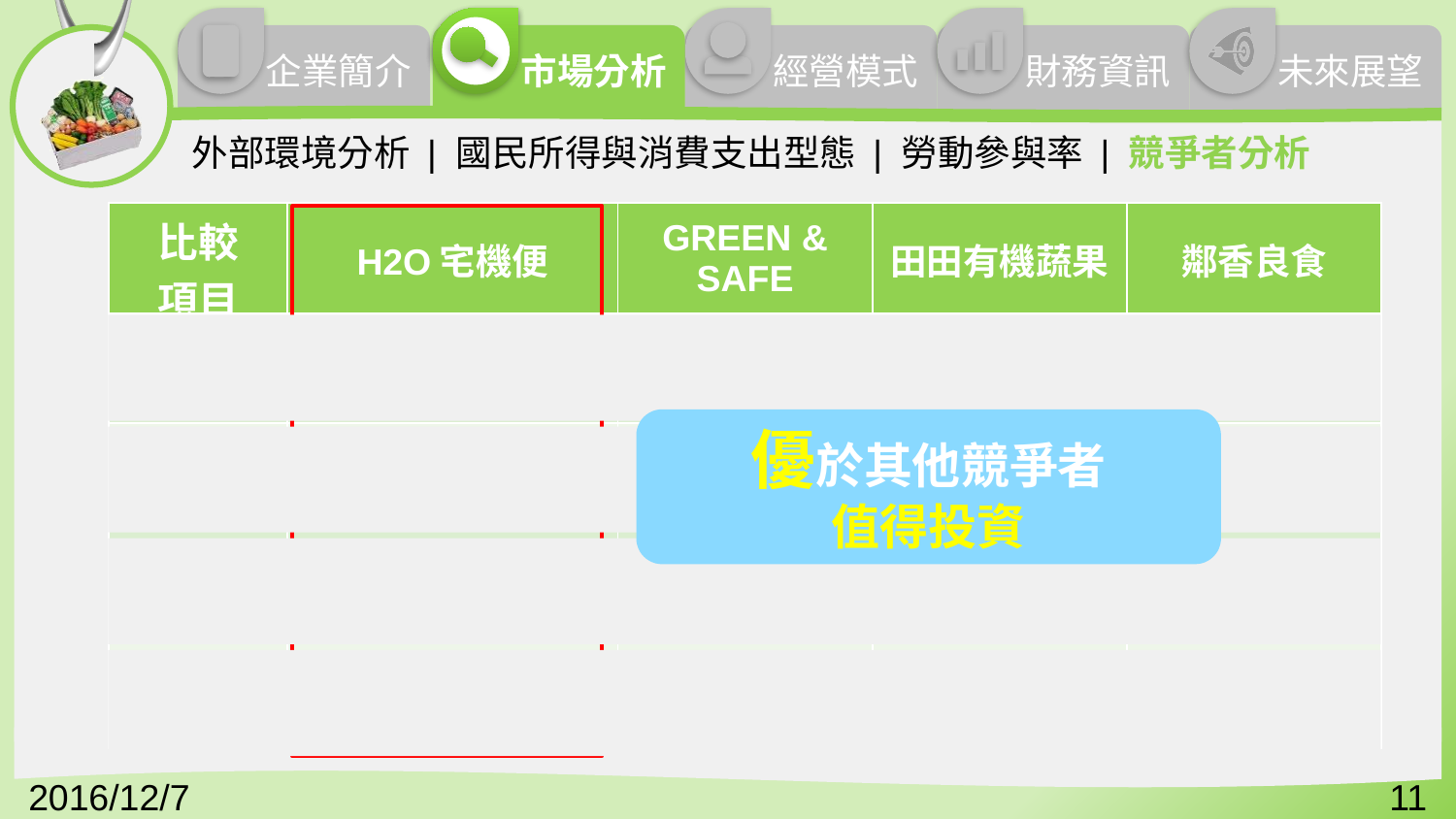

外部環境分析 | 國民所得與消費支出型態 | 勞動參與率 | 競爭者分析
| 比較 項目 | H2O宅機便 | GREEN & SAFE | 田田有機蔬果 | 鄰香良食 |
| --- | --- | --- | --- | --- |
| 特色 | 提供3~5人份的 食材組合箱 | 產品多樣化 | 適合一般家庭 | 提供相關食譜 |
| 價格 | 不同家庭人數 提供不同的價格 | 偏高 | 便宜 | 較便宜 |
| 通路 | 網路平台、 實體通路 | 網路訂購 | 網路銷售 | 網路宅配 |
| 推廣 | 網路社群平台、 廣告DM | 網路社群平台 | 網路社群平台 | 網路社群平台 |

優於其他競爭者
值得投資

2016/12/7
11